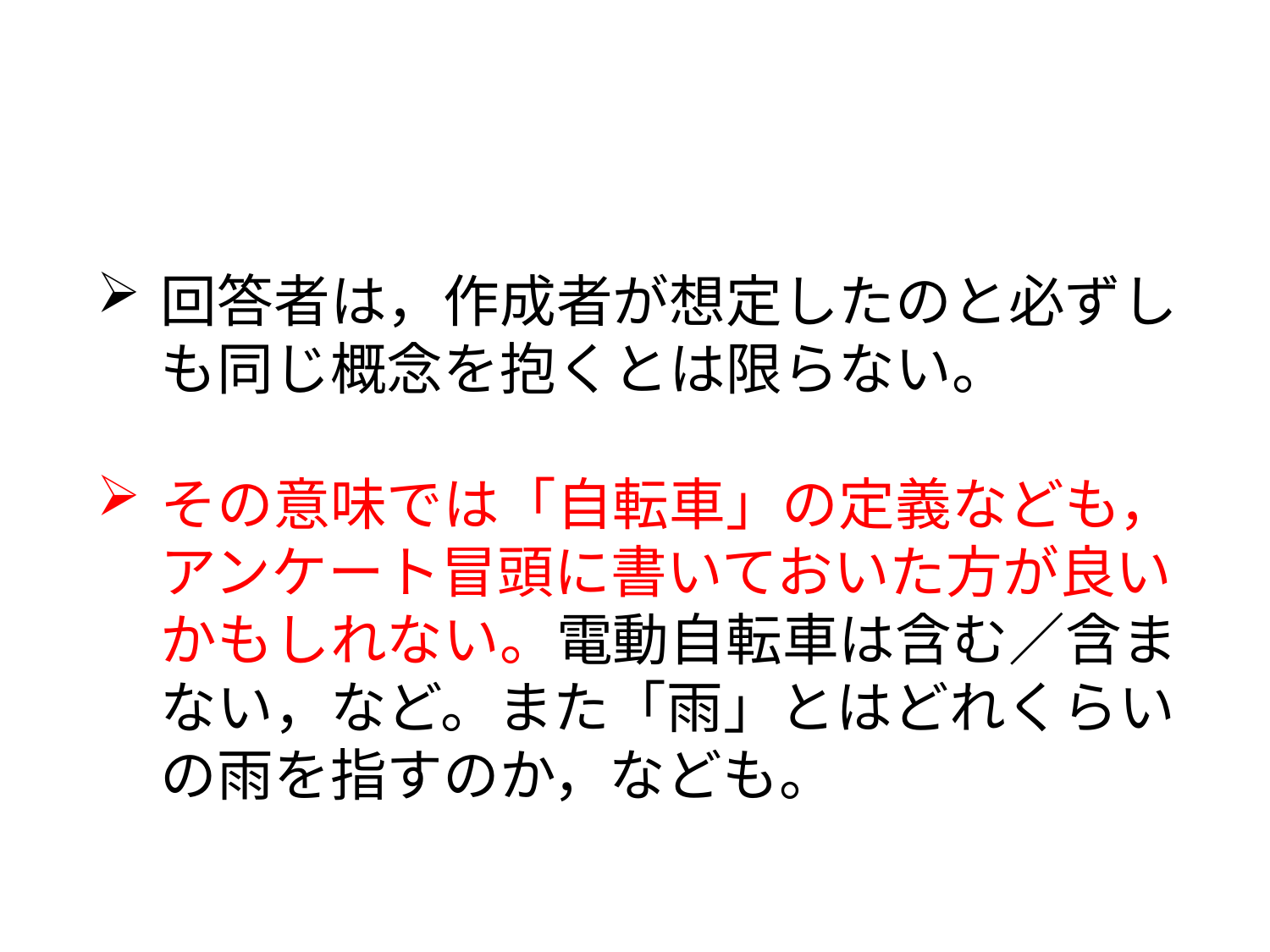

回答者は，作成者が想定したのと必ずしも同じ概念を抱くとは限らない。

その意味では「自転車」の定義なども，アンケート冒頭に書いておいた方が良いかもしれない。電動自転車は含む／含まない，など。また「雨」とはどれくらいの雨を指すのか，なども。